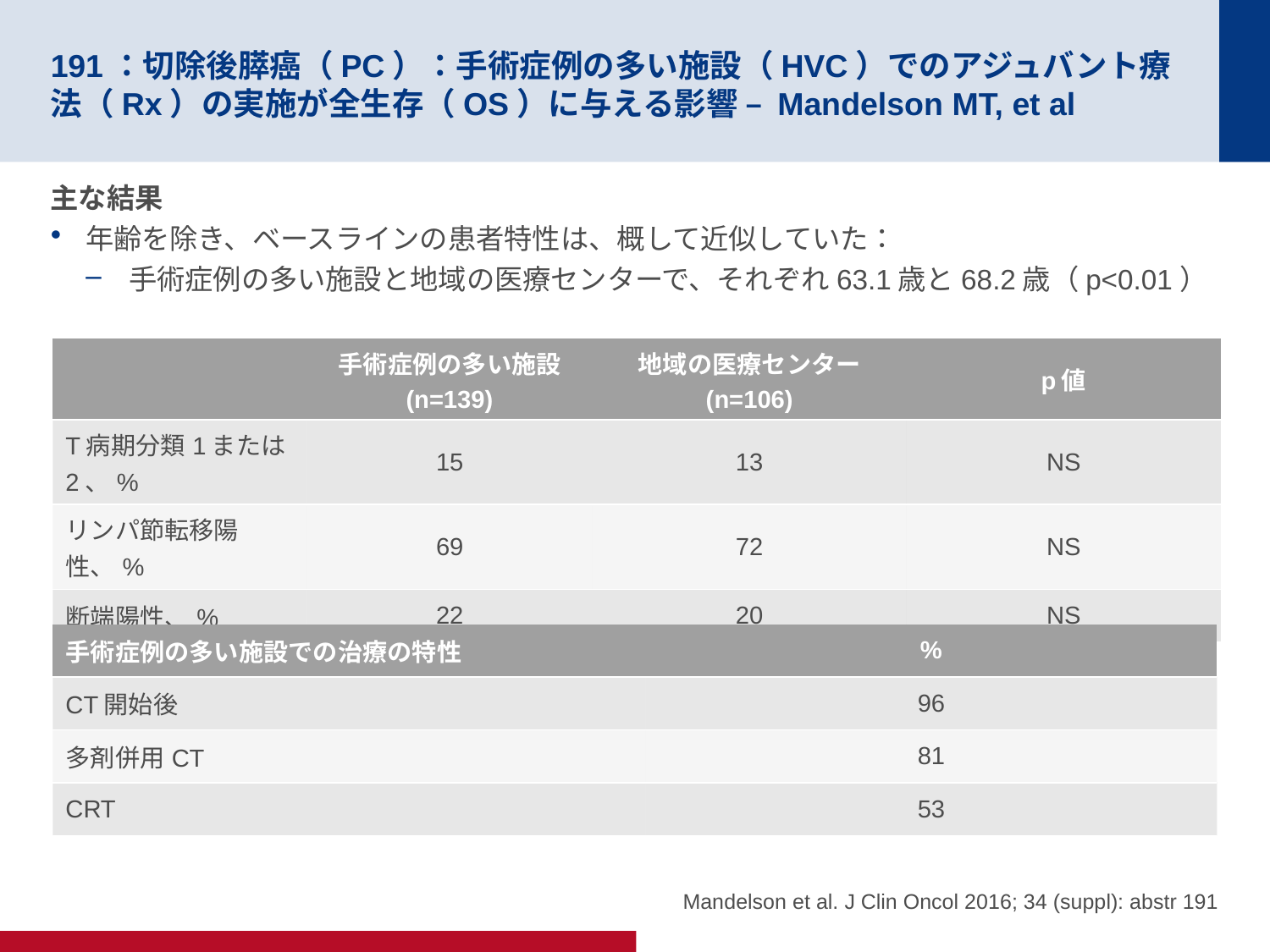

# 191：切除後膵癌（PC）：手術症例の多い施設（HVC）でのアジュバント療法（Rx）の実施が全生存（OS）に与える影響 – Mandelson MT, et al
主な結果
年齢を除き、ベースラインの患者特性は、概して近似していた：
手術症例の多い施設と地域の医療センターで、それぞれ63.1歳と68.2歳（p<0.01）

|  | 手術症例の多い施設 (n=139) | 地域の医療センター (n=106) | p値 |
| --- | --- | --- | --- |
| T病期分類1または2、% | 15 | 13 | NS |
| リンパ節転移陽性、% | 69 | 72 | NS |
| 断端陽性、% | 22 | 20 | NS |
| 手術症例の多い施設での治療の特性 | % |
| --- | --- |
| CT開始後 | 96 |
| 多剤併用CT | 81 |
| CRT | 53 |
Mandelson et al. J Clin Oncol 2016; 34 (suppl): abstr 191